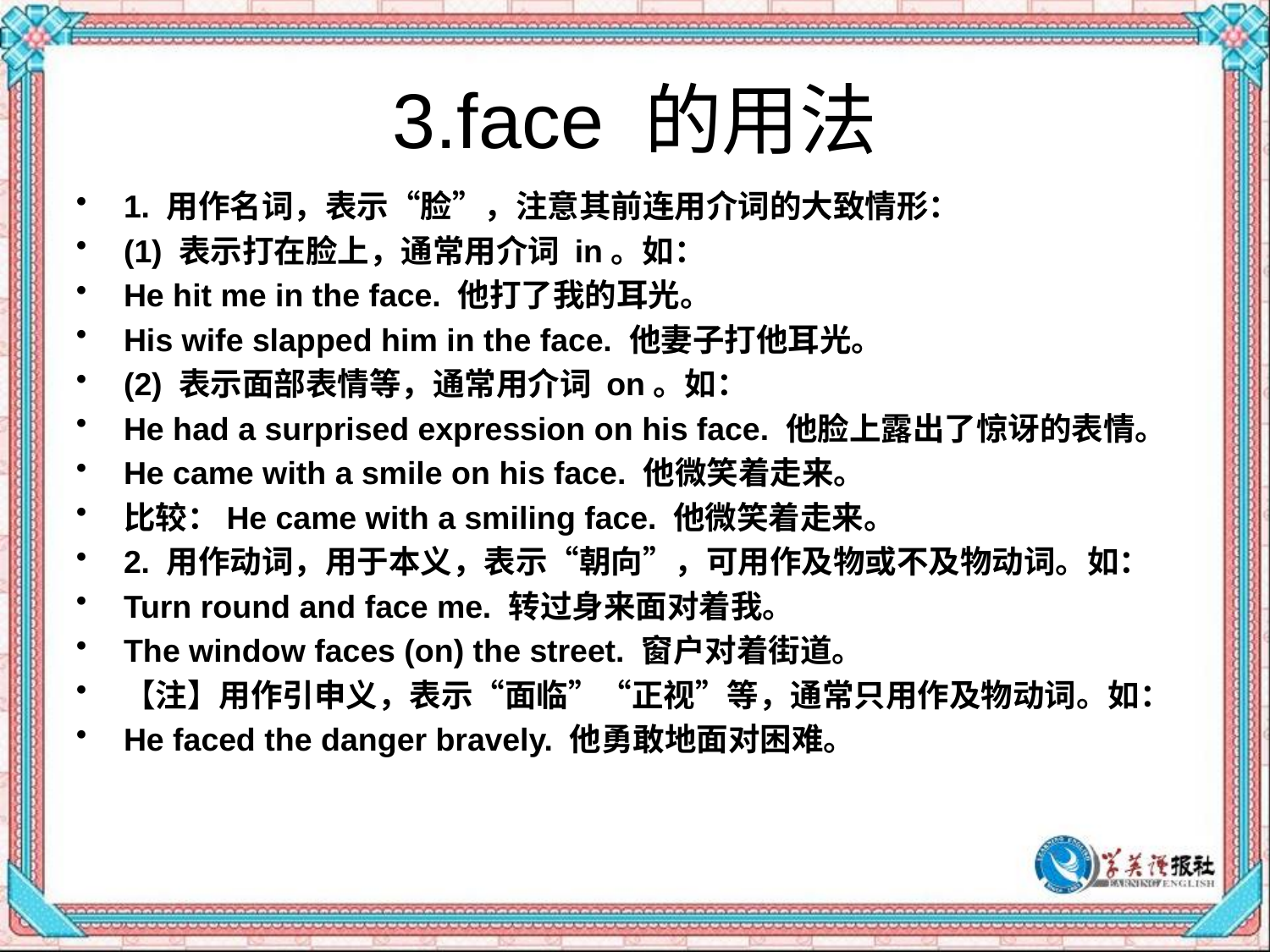

# 3.face 的用法
1. 用作名词，表示“脸”，注意其前连用介词的大致情形：
(1) 表示打在脸上，通常用介词 in。如：
He hit me in the face. 他打了我的耳光。
His wife slapped him in the face. 他妻子打他耳光。
(2) 表示面部表情等，通常用介词 on。如：
He had a surprised expression on his face. 他脸上露出了惊讶的表情。
He came with a smile on his face. 他微笑着走来。
比较：He came with a smiling face. 他微笑着走来。
2. 用作动词，用于本义，表示“朝向”，可用作及物或不及物动词。如：
Turn round and face me. 转过身来面对着我。
The window faces (on) the street. 窗户对着街道。
【注】用作引申义，表示“面临”“正视”等，通常只用作及物动词。如：
He faced the danger bravely. 他勇敢地面对困难。